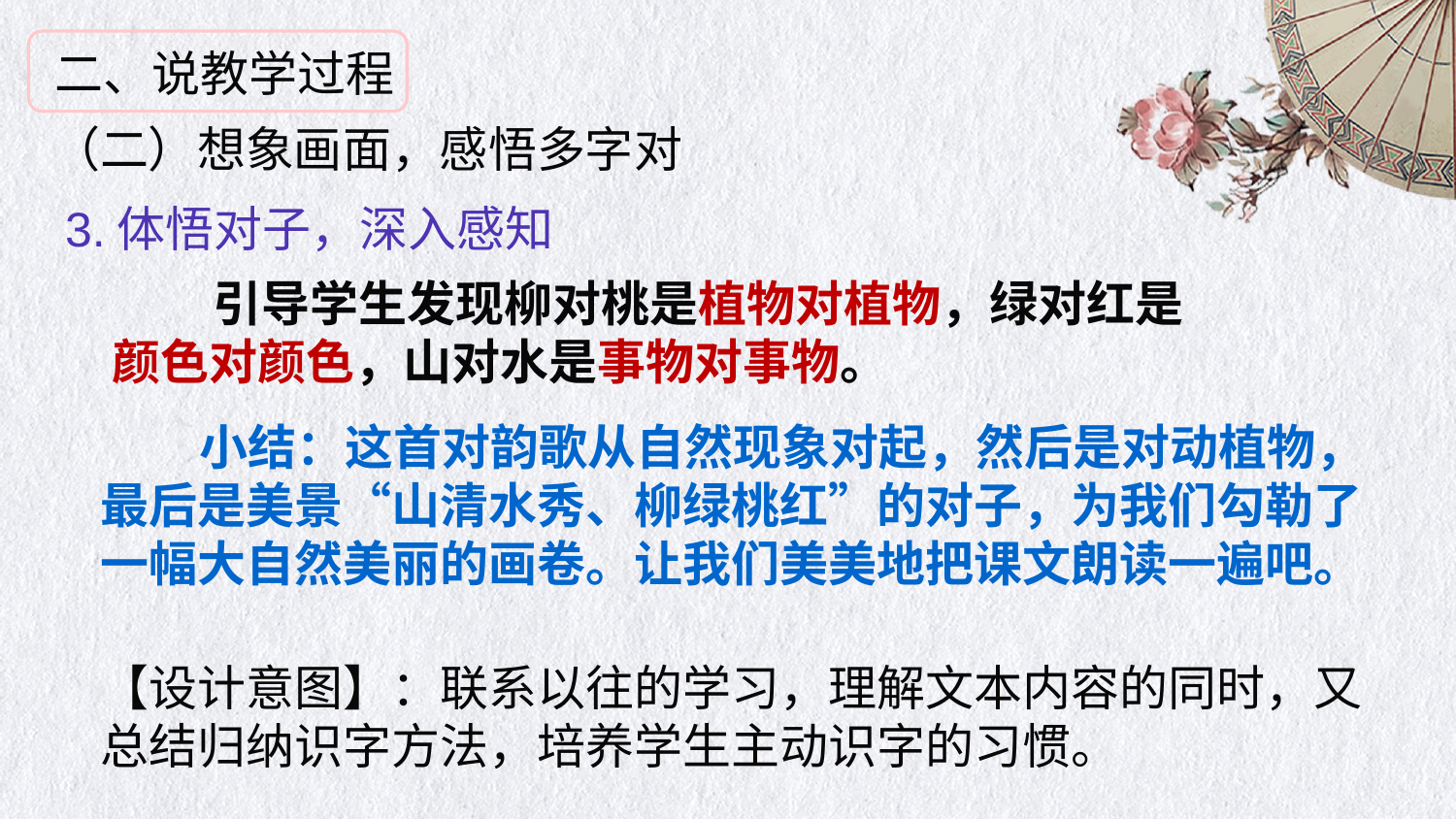

二、说教学过程
（二）想象画面，感悟多字对
3.体悟对子，深入感知
   引导学生发现柳对桃是植物对植物，绿对红是颜色对颜色，山对水是事物对事物。
        小结：这首对韵歌从自然现象对起，然后是对动植物，最后是美景“山清水秀、柳绿桃红”的对子，为我们勾勒了一幅大自然美丽的画卷。让我们美美地把课文朗读一遍吧。
【设计意图】：联系以往的学习，理解文本内容的同时，又总结归纳识字方法，培养学生主动识字的习惯。